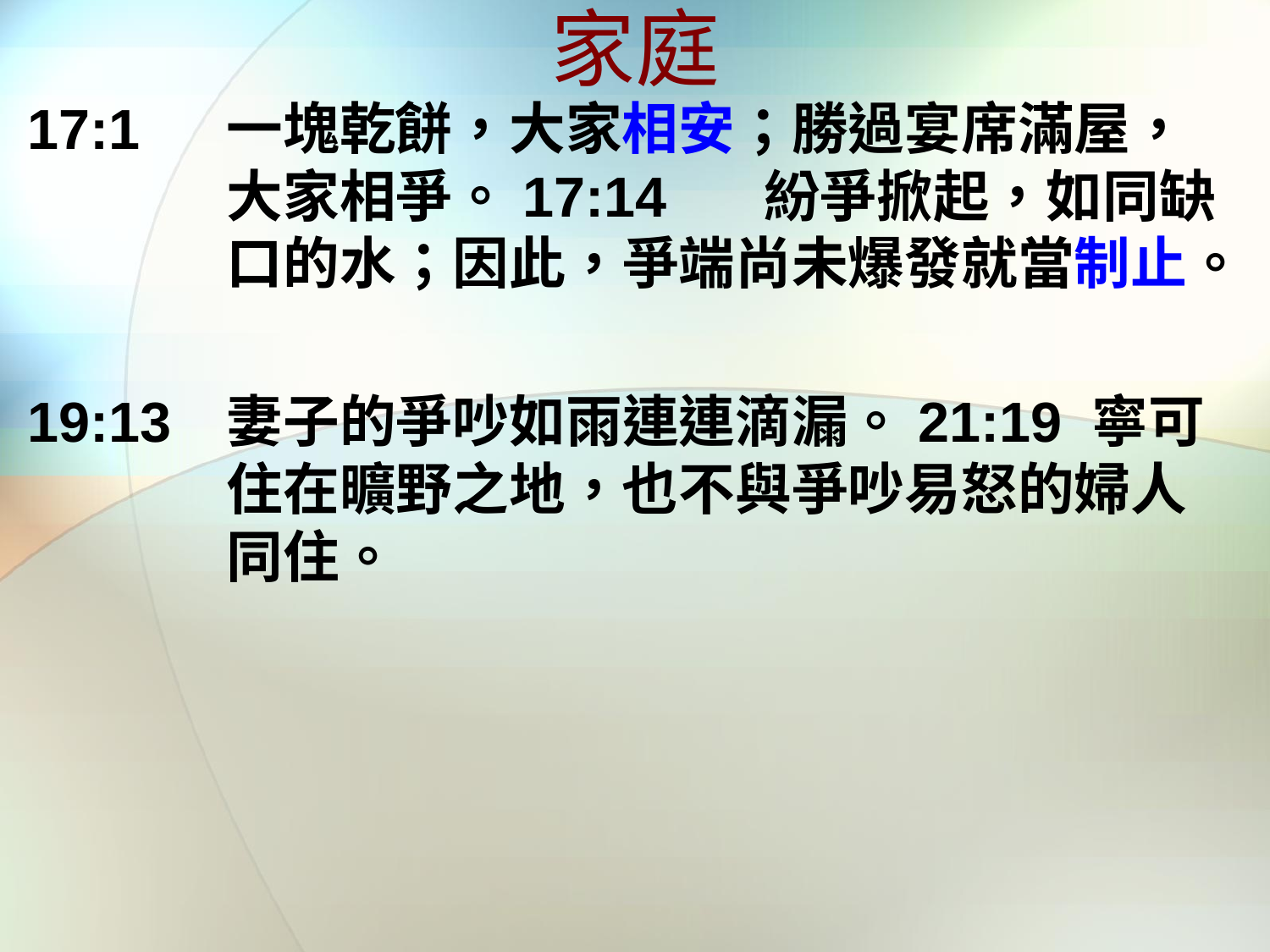

# 家庭
17:1	一塊乾餅，大家相安；勝過宴席滿屋，大家相爭。17:14	 紛爭掀起，如同缺口的水；因此，爭端尚未爆發就當制止。

19:13	妻子的爭吵如雨連連滴漏。21:19 寧可 住在曠野之地，也不與爭吵易怒的婦人同住。